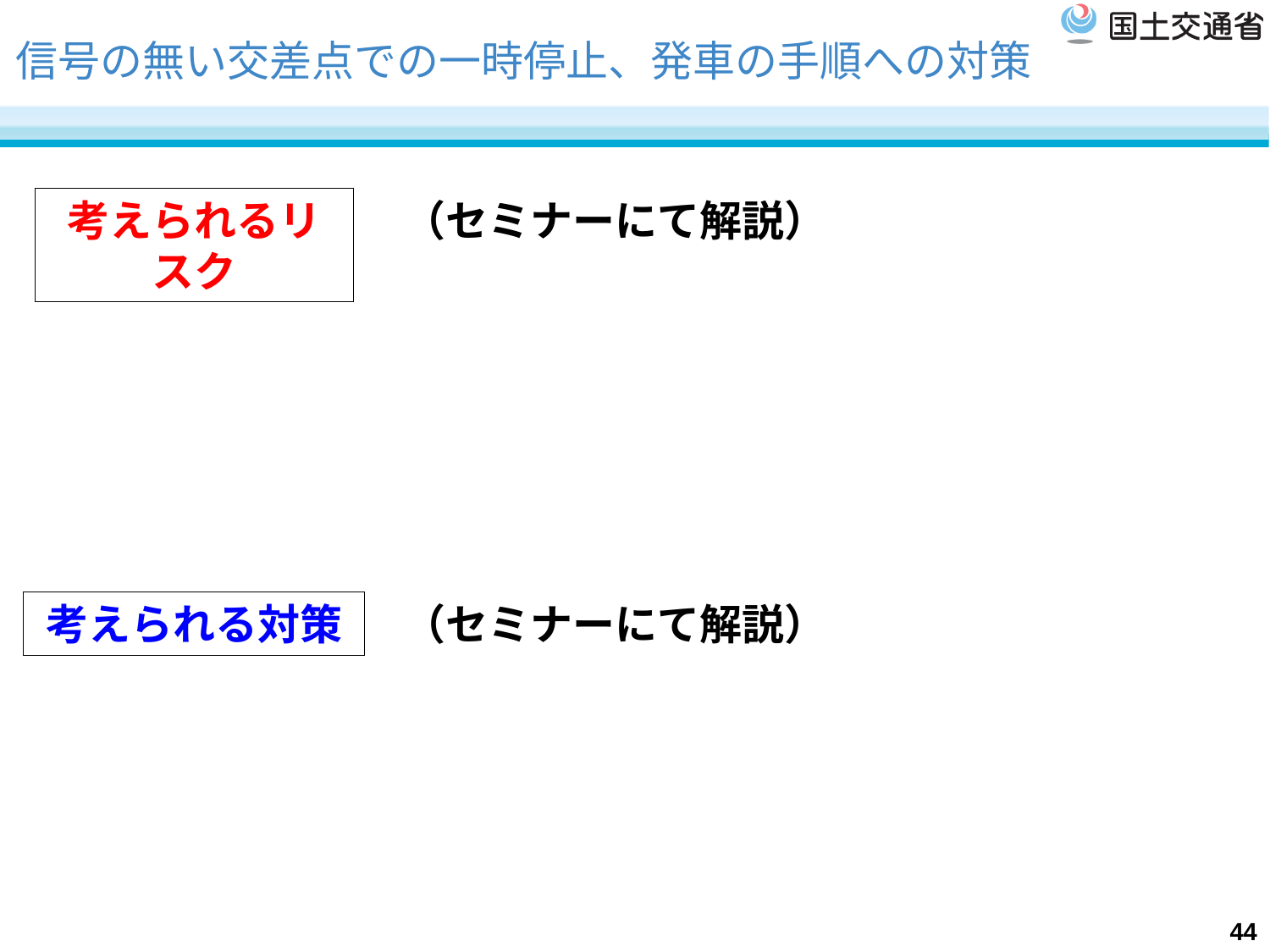

# 信号の無い交差点での一時停止、発車の手順への対策
（セミナーにて解説）
考えられるリスク
（セミナーにて解説）
考えられる対策
44